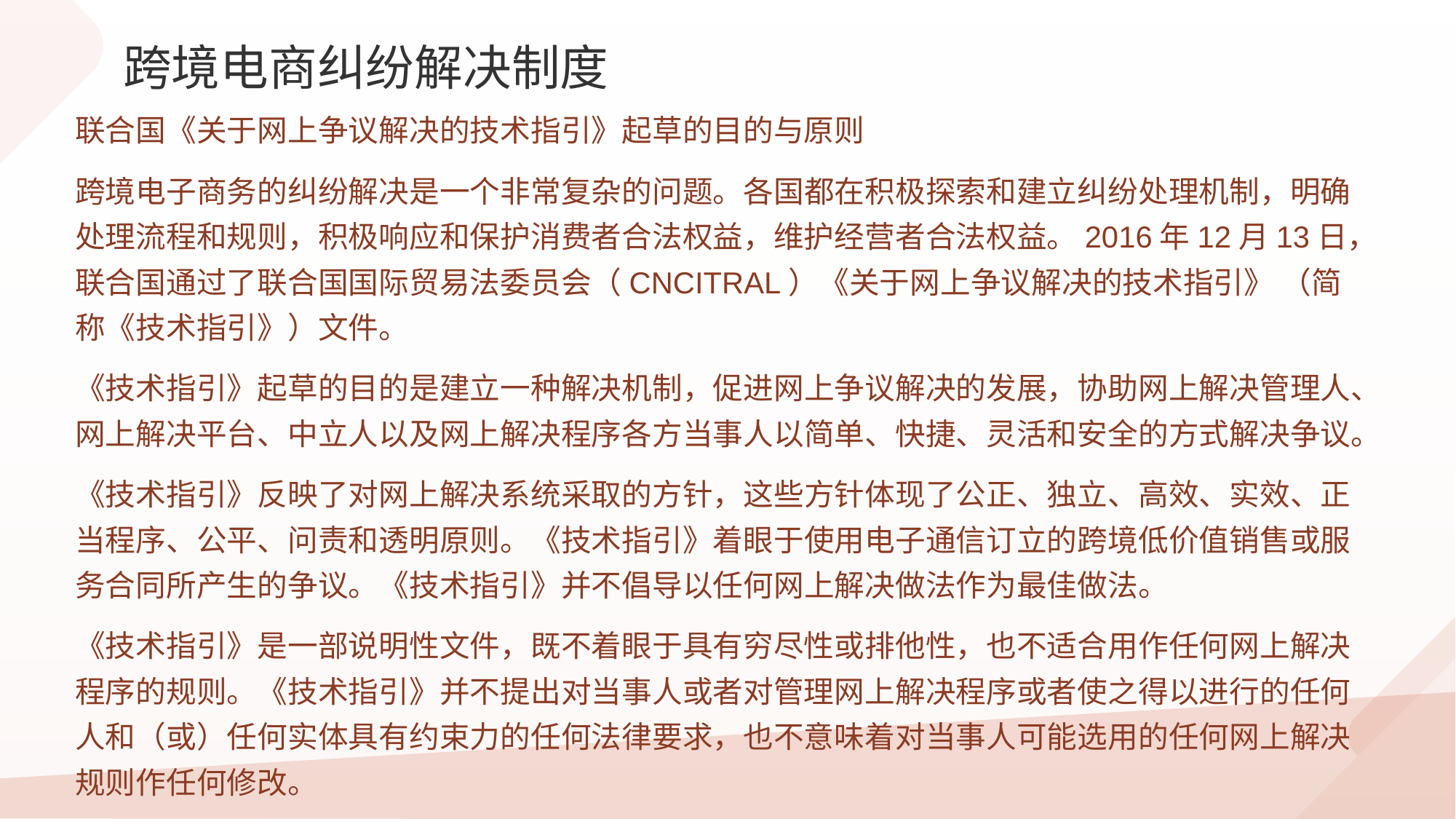

跨境电商纠纷解决制度
联合国《关于网上争议解决的技术指引》起草的目的与原则
跨境电子商务的纠纷解决是一个非常复杂的问题。各国都在积极探索和建立纠纷处理机制，明确处理流程和规则，积极响应和保护消费者合法权益，维护经营者合法权益。2016年12月13日，联合国通过了联合国国际贸易法委员会（CNCITRAL）《关于网上争议解决的技术指引》 （简称《技术指引》）文件。
《技术指引》起草的目的是建立一种解决机制，促进网上争议解决的发展，协助网上解决管理人、网上解决平台、中立人以及网上解决程序各方当事人以简单、快捷、灵活和安全的方式解决争议。
《技术指引》反映了对网上解决系统采取的方针，这些方针体现了公正、独立、高效、实效、正当程序、公平、问责和透明原则。《技术指引》着眼于使用电子通信订立的跨境低价值销售或服务合同所产生的争议。《技术指引》并不倡导以任何网上解决做法作为最佳做法。
《技术指引》是一部说明性文件，既不着眼于具有穷尽性或排他性，也不适合用作任何网上解决程序的规则。《技术指引》并不提出对当事人或者对管理网上解决程序或者使之得以进行的任何人和（或）任何实体具有约束力的任何法律要求，也不意味着对当事人可能选用的任何网上解决规则作任何修改。